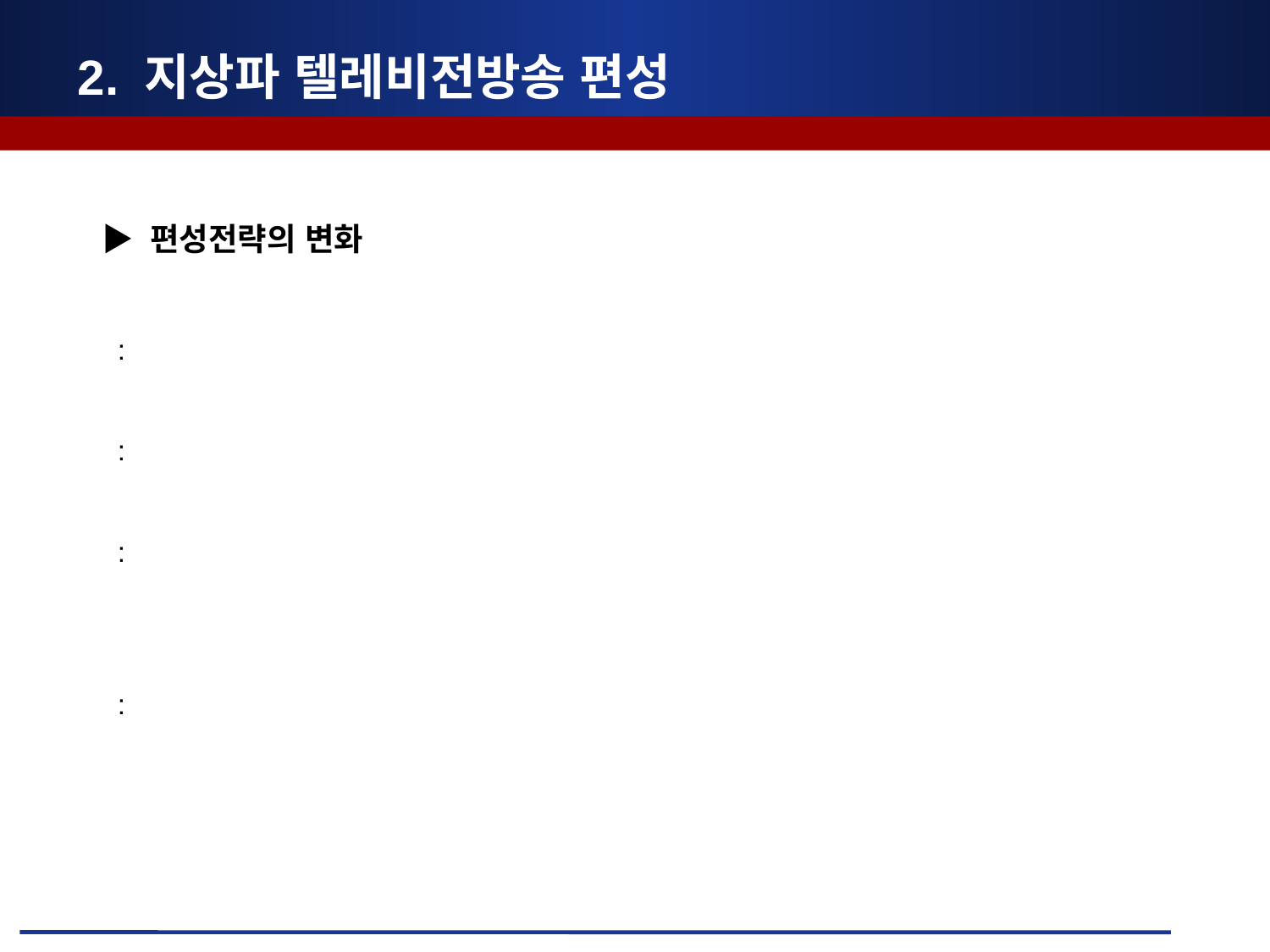

2. 지상파 텔레비전방송 편성
▶ 편성전략의 변화

  :

  :

  :

  :